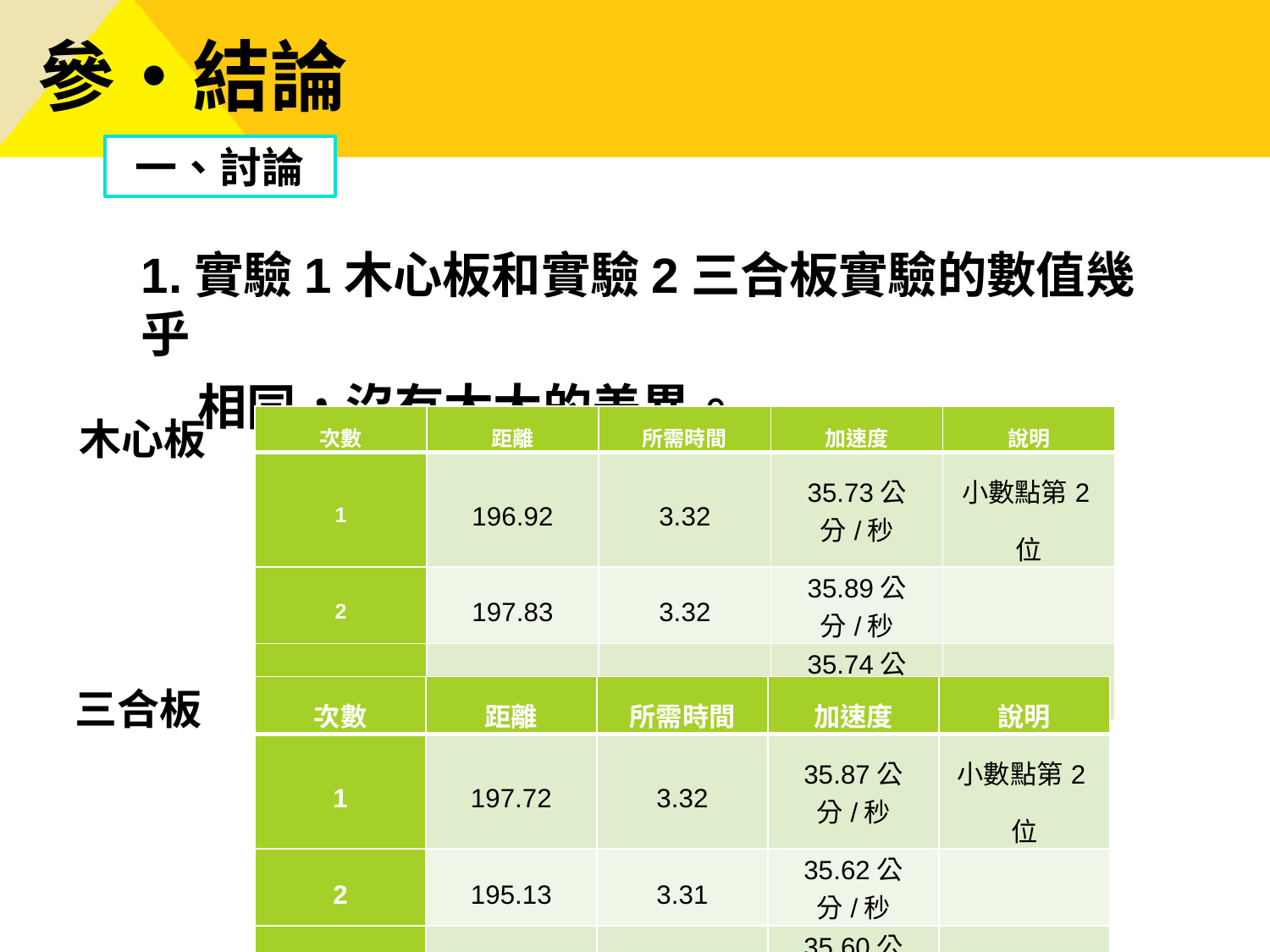

# 參‧結論
一、討論

1.實驗1木心板和實驗2三合板實驗的數值幾乎
    相同，沒有太大的差異。
| 次數 | 距離 | 所需時間 | 加速度 | 說明 |
| --- | --- | --- | --- | --- |
| 1 | 196.92 | 3.32 | 35.73公分/秒 | 小數點第2位 |
| 2 | 197.83 | 3.32 | 35.89公分/秒 |  |
| 3 | 198.21 | 3.33 | 35.74公分/秒 |  |
木心板
三合板
| 次數 | 距離 | 所需時間 | 加速度 | 說明 |
| --- | --- | --- | --- | --- |
| 1 | 197.72 | 3.32 | 35.87公分/秒 | 小數點第2位 |
| 2 | 195.13 | 3.31 | 35.62公分/秒 |  |
| 3 | 196.21 | 3.32 | 35.60公分/秒 |  |